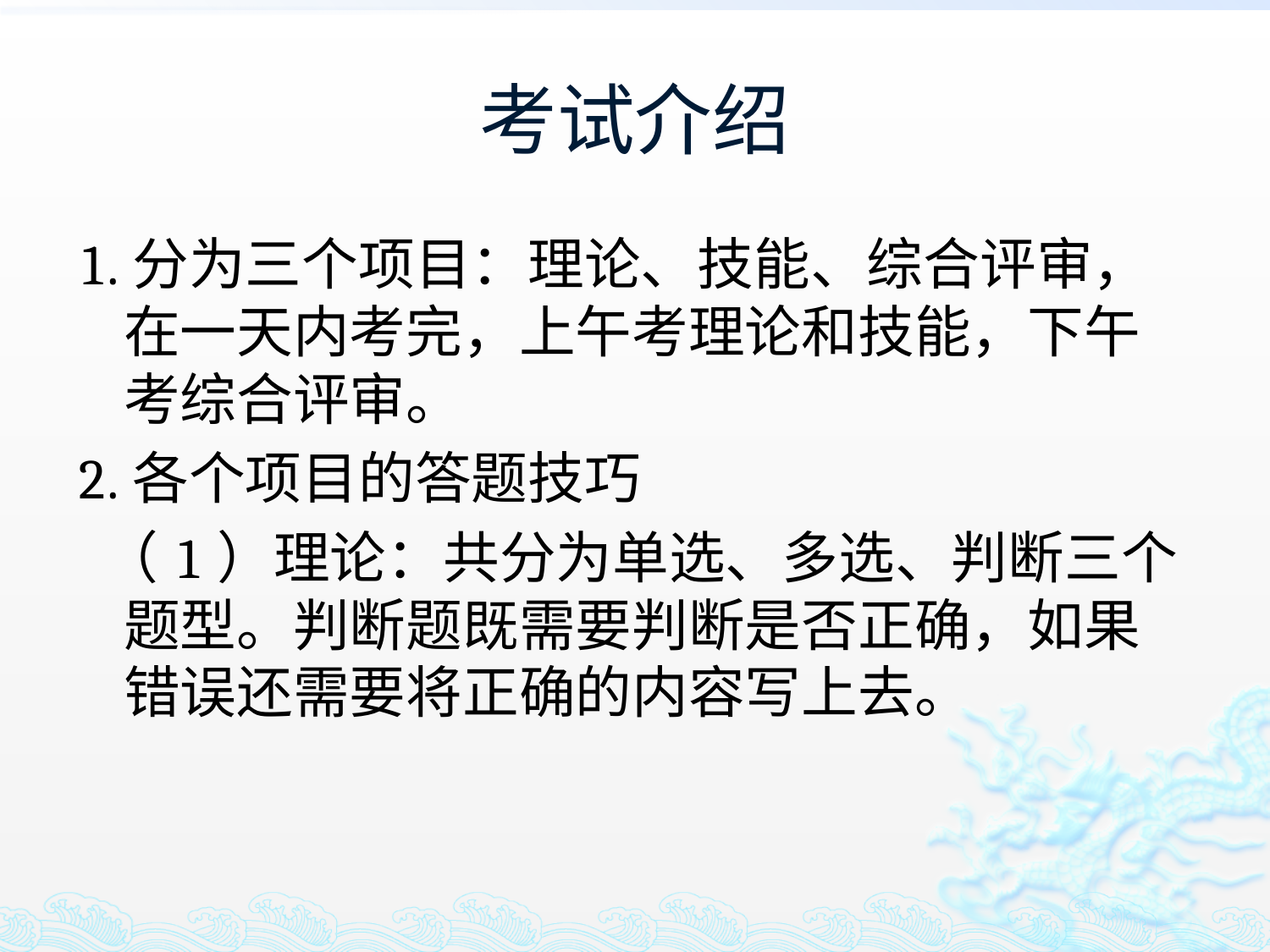

# 考试介绍
1.分为三个项目：理论、技能、综合评审，在一天内考完，上午考理论和技能，下午考综合评审。
2.各个项目的答题技巧
 （1）理论：共分为单选、多选、判断三个题型。判断题既需要判断是否正确，如果错误还需要将正确的内容写上去。